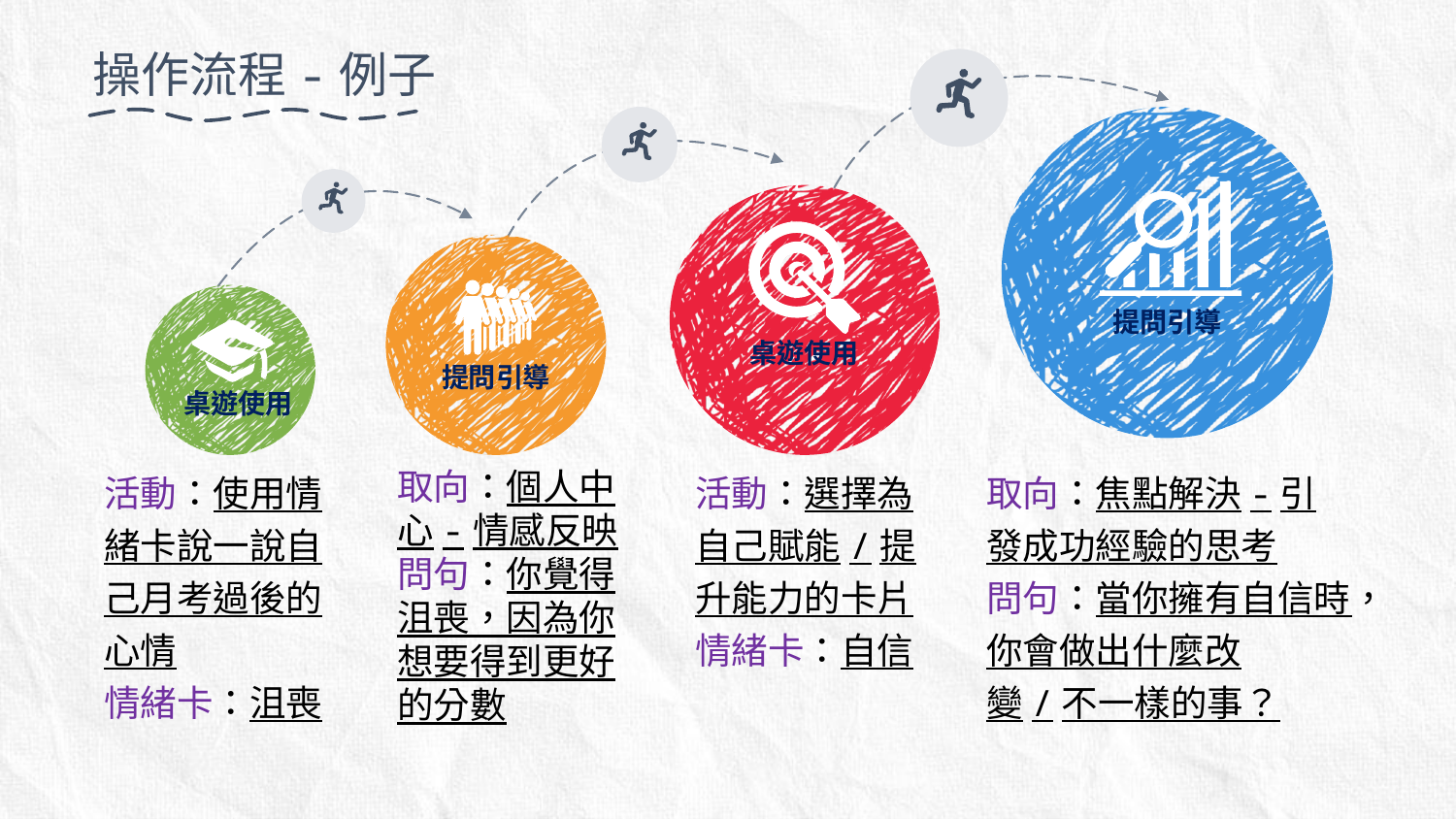

操作流程-例子

提問引導

桌遊使用

提問引導

桌遊使用

取向：焦點解決-引發成功經驗的思考
問句：當你擁有自信時，你會做出什麼改變/不一樣的事？
活動：選擇為自己賦能/提升能力的卡片
情緒卡：自信
活動：使用情緒卡說一說自己月考過後的心情
情緒卡：沮喪

取向：個人中心-情感反映
問句：你覺得沮喪，因為你想要得到更好的分數